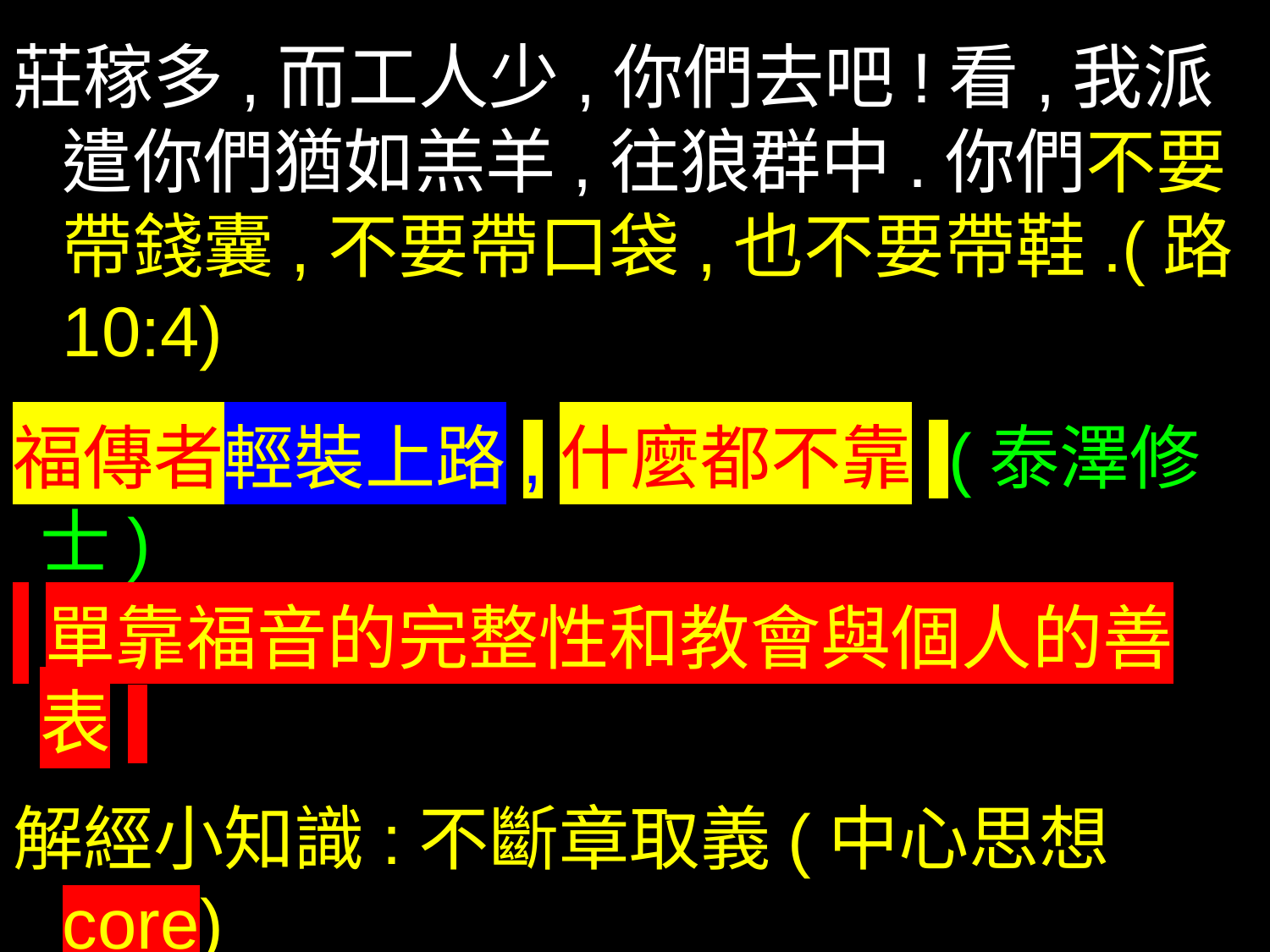

莊稼多,而工人少,你們去吧!看,我派遣你們猶如羔羊,往狼群中.你們不要帶錢囊,不要帶口袋,也不要帶鞋.(路10:4)
福傳者輕裝上路,什麼都不靠,(泰澤修士)
 單靠福音的完整性和教會與個人的善表,
解經小知識:不斷章取義(中心思想core)
  瑪10:10 也不要帶棍杖(兩件內衣,鞋)
  谷6:8 除了一根棍杖外,什麼也不要帶
         谷是伯的「兒子」,翻譯員,隨員